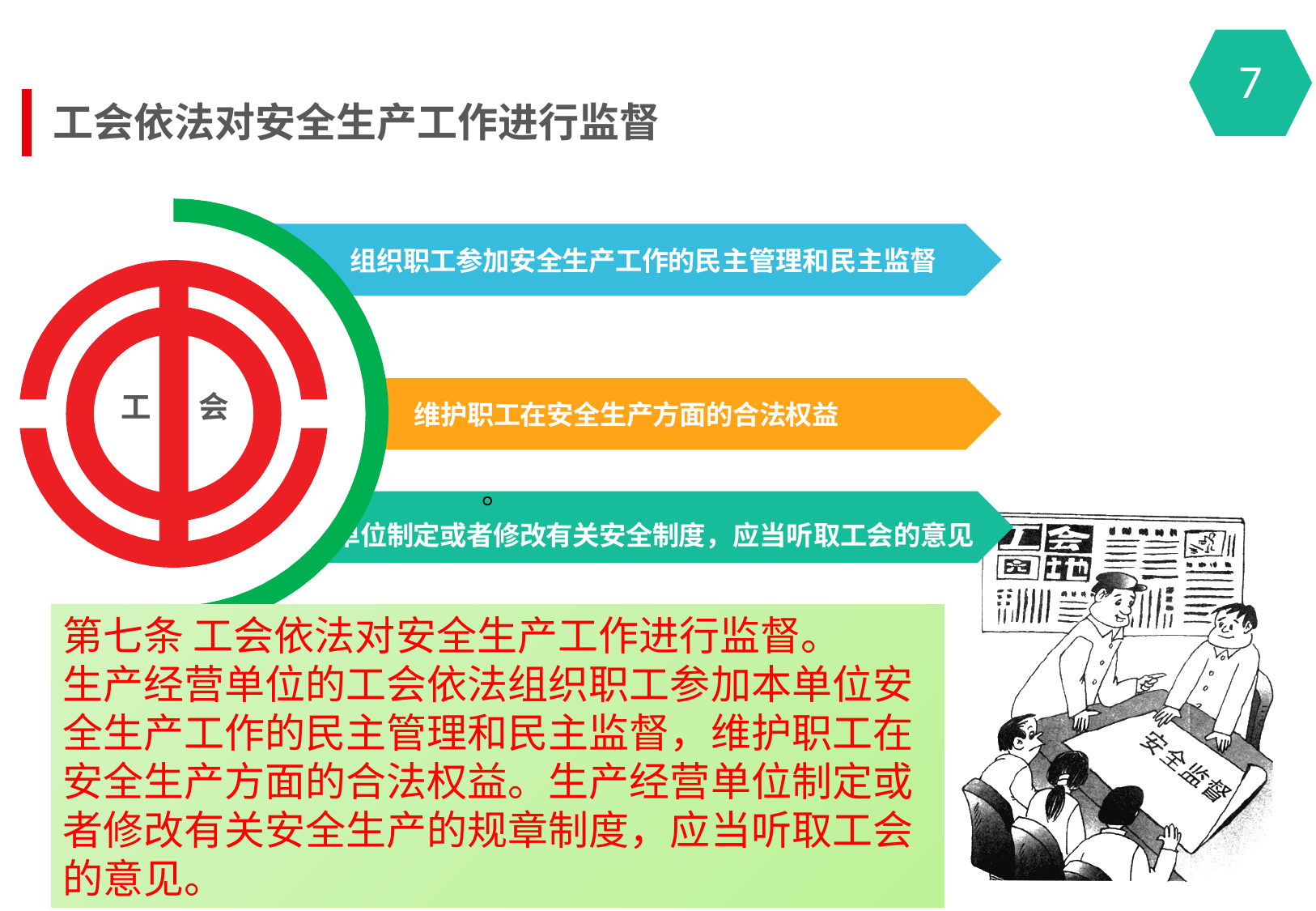

7

工会依法对安全生产工作进行监督

组织职工参加安全生产工作的民主管理和民主监督

工	会
维护职工在安全生产方面的合法权益
。
单位制定或者修改有关安全制度，应当听取工会的意见

第七条 工会依法对安全生产工作进行监督。
生产经营单位的工会依法组织职工参加本单位安全生产工作的民主管理和民主监督，维护职工在安全生产方面的合法权益。生产经营单位制定或者修改有关安全生产的规章制度，应当听取工会的意见。